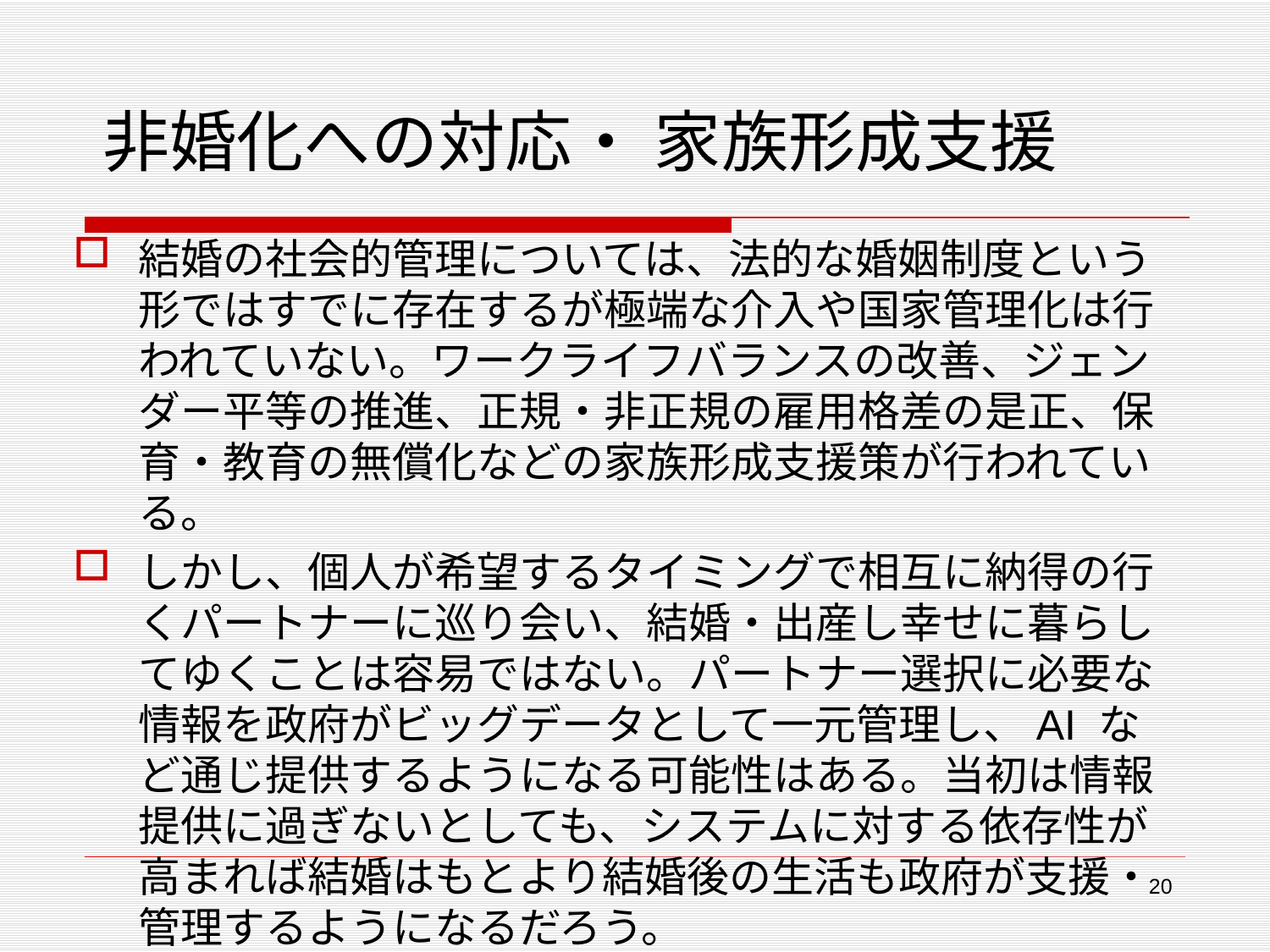

# 非婚化への対応・ 家族形成支援
結婚の社会的管理については、法的な婚姻制度という形ではすでに存在するが極端な介入や国家管理化は行われていない。ワークライフバランスの改善、ジェンダー平等の推進、正規・非正規の雇用格差の是正、保育・教育の無償化などの家族形成支援策が行われている。
しかし、個人が希望するタイミングで相互に納得の行くパートナーに巡り会い、結婚・出産し幸せに暮らしてゆくことは容易ではない。パートナー選択に必要な情報を政府がビッグデータとして一元管理し、AI など通じ提供するようになる可能性はある。当初は情報提供に過ぎないとしても、システムに対する依存性が高まれば結婚はもとより結婚後の生活も政府が支援・管理するようになるだろう。
20